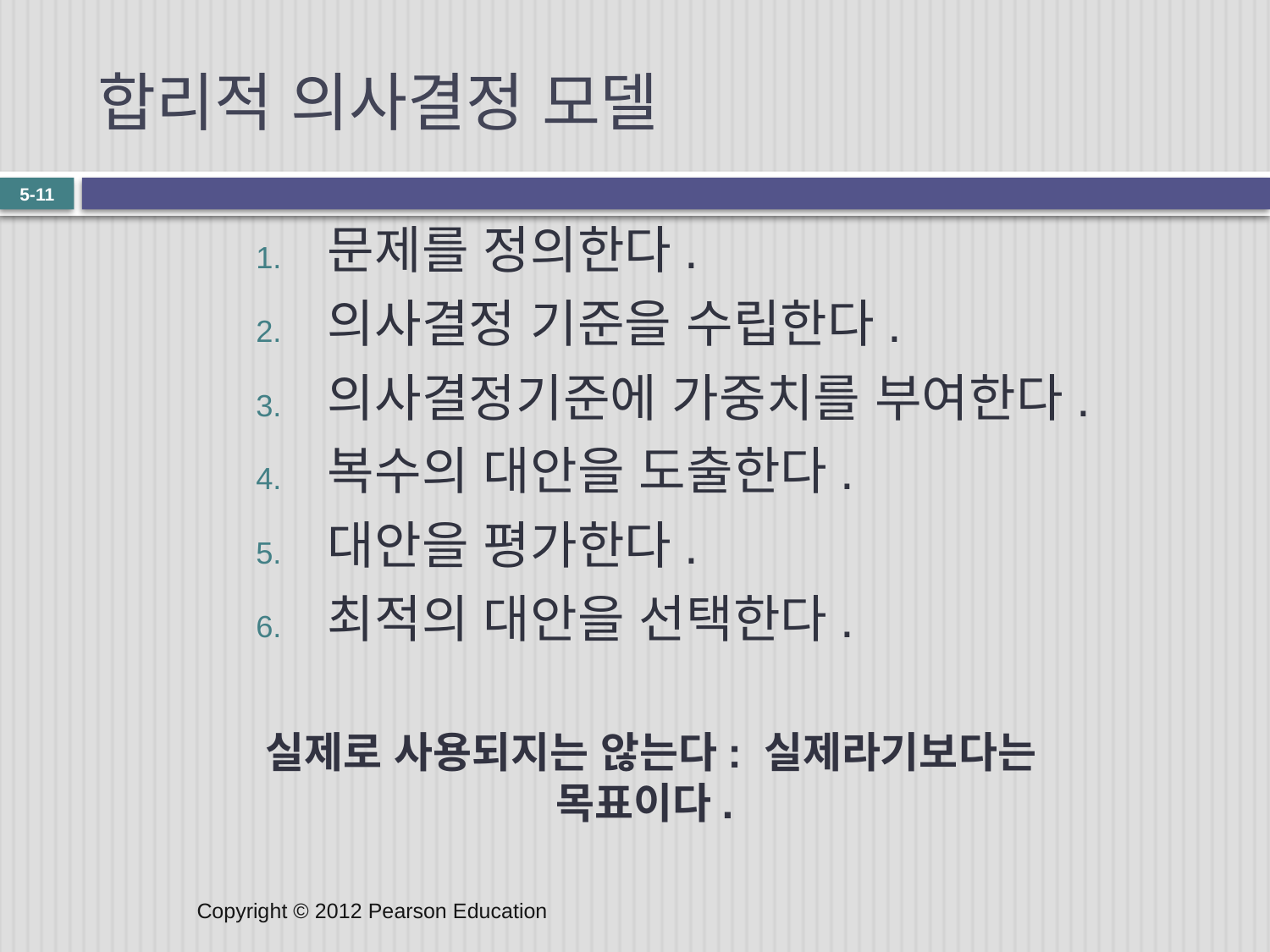

# 합리적 의사결정 모델
5-11
문제를 정의한다.
의사결정 기준을 수립한다.
의사결정기준에 가중치를 부여한다.
복수의 대안을 도출한다.
대안을 평가한다.
최적의 대안을 선택한다.
실제로 사용되지는 않는다: 실제라기보다는 목표이다.